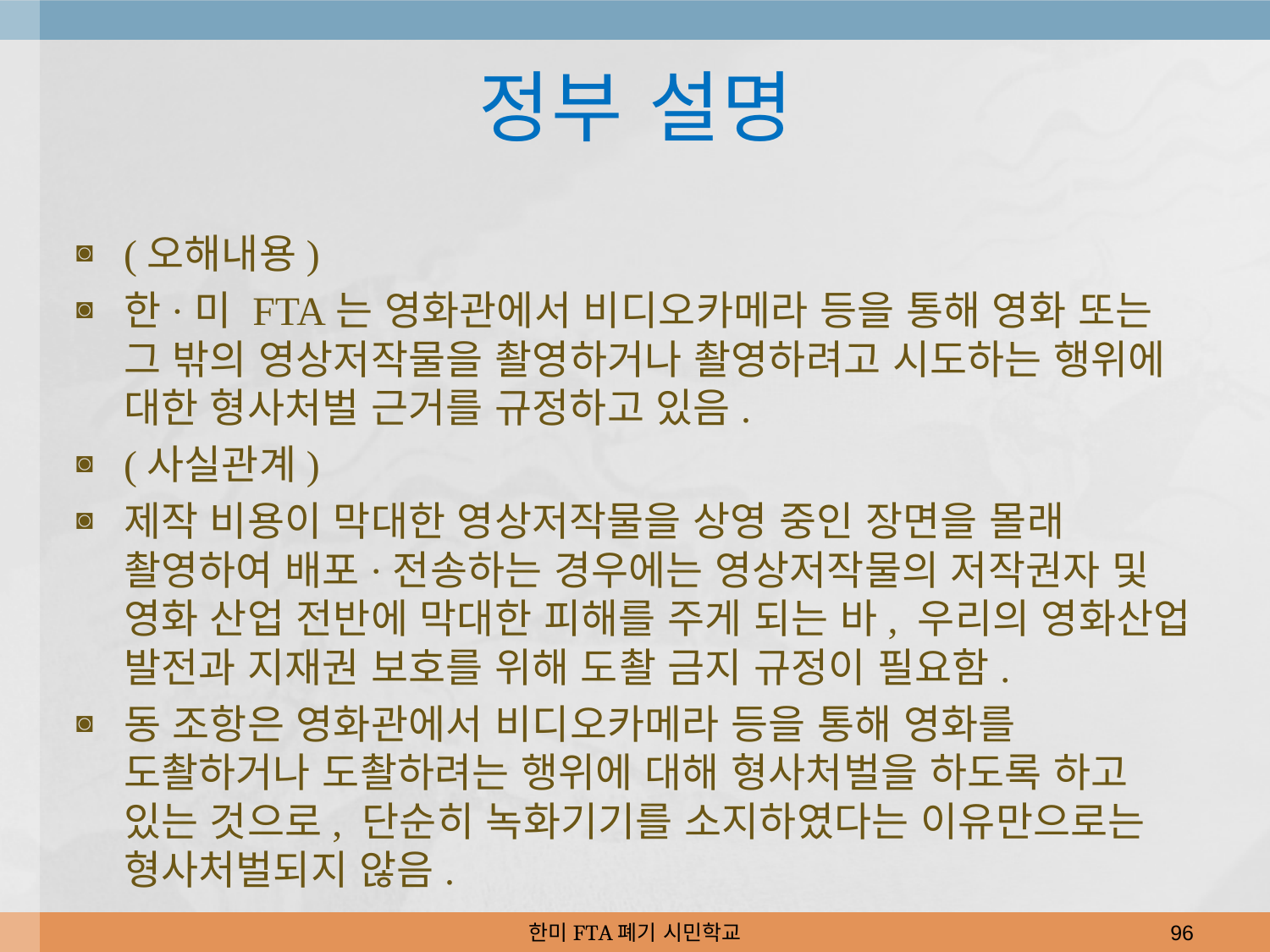

# 정부 설명
(오해내용)
한·미 FTA는 영화관에서 비디오카메라 등을 통해 영화 또는 그 밖의 영상저작물을 촬영하거나 촬영하려고 시도하는 행위에 대한 형사처벌 근거를 규정하고 있음.
(사실관계)
제작 비용이 막대한 영상저작물을 상영 중인 장면을 몰래 촬영하여 배포·전송하는 경우에는 영상저작물의 저작권자 및 영화 산업 전반에 막대한 피해를 주게 되는 바, 우리의 영화산업 발전과 지재권 보호를 위해 도촬 금지 규정이 필요함.
동 조항은 영화관에서 비디오카메라 등을 통해 영화를 도촬하거나 도촬하려는 행위에 대해 형사처벌을 하도록 하고 있는 것으로, 단순히 녹화기기를 소지하였다는 이유만으로는 형사처벌되지 않음.
한미FTA폐기 시민학교
96